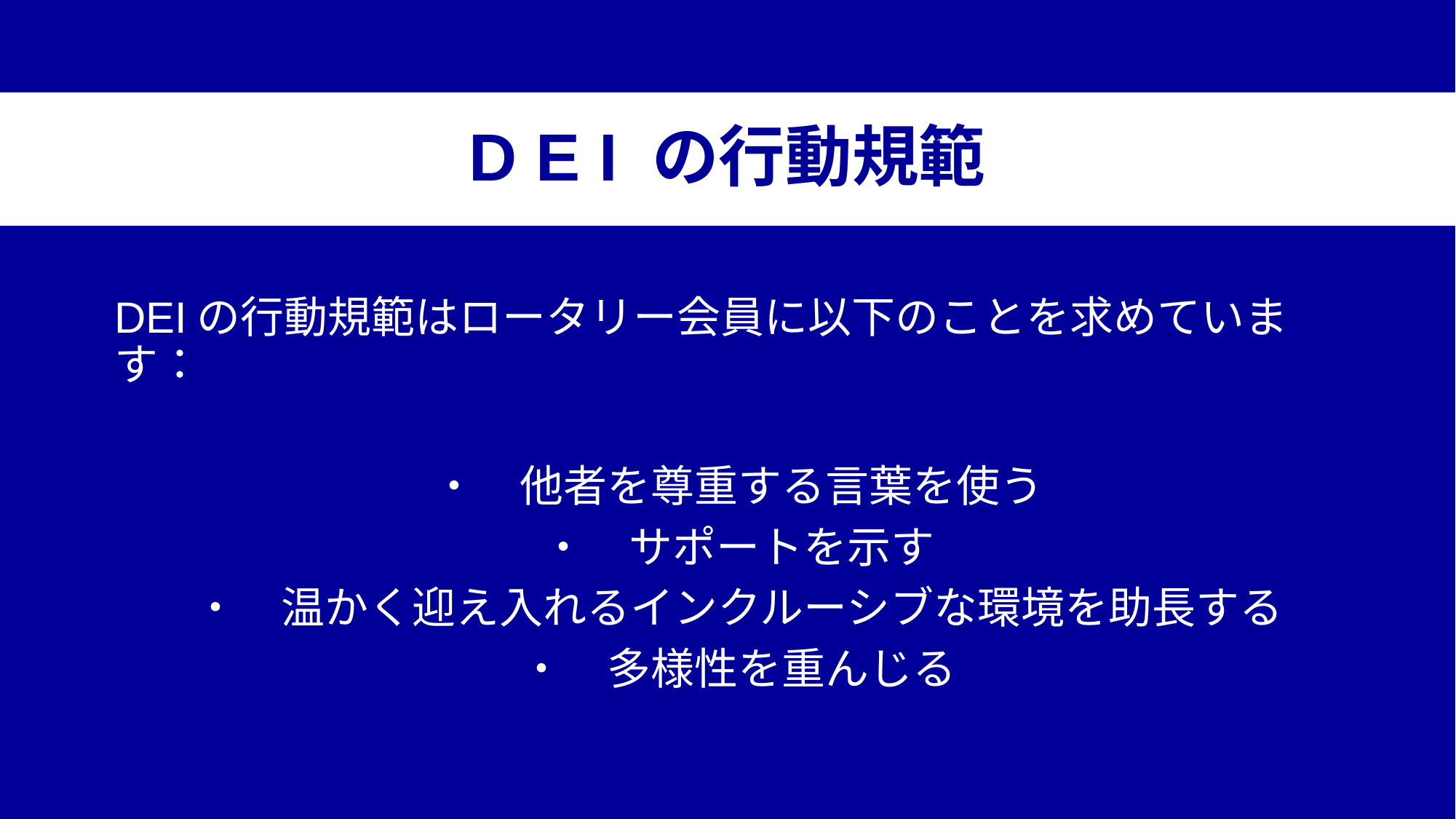

# D E I の行動規範
DEIの行動規範はロータリー会員に以下のことを求めています：

・　他者を尊重する言葉を使う
・　サポートを示す
・　温かく迎え入れるインクルーシブな環境を助長する
・　多様性を重んじる